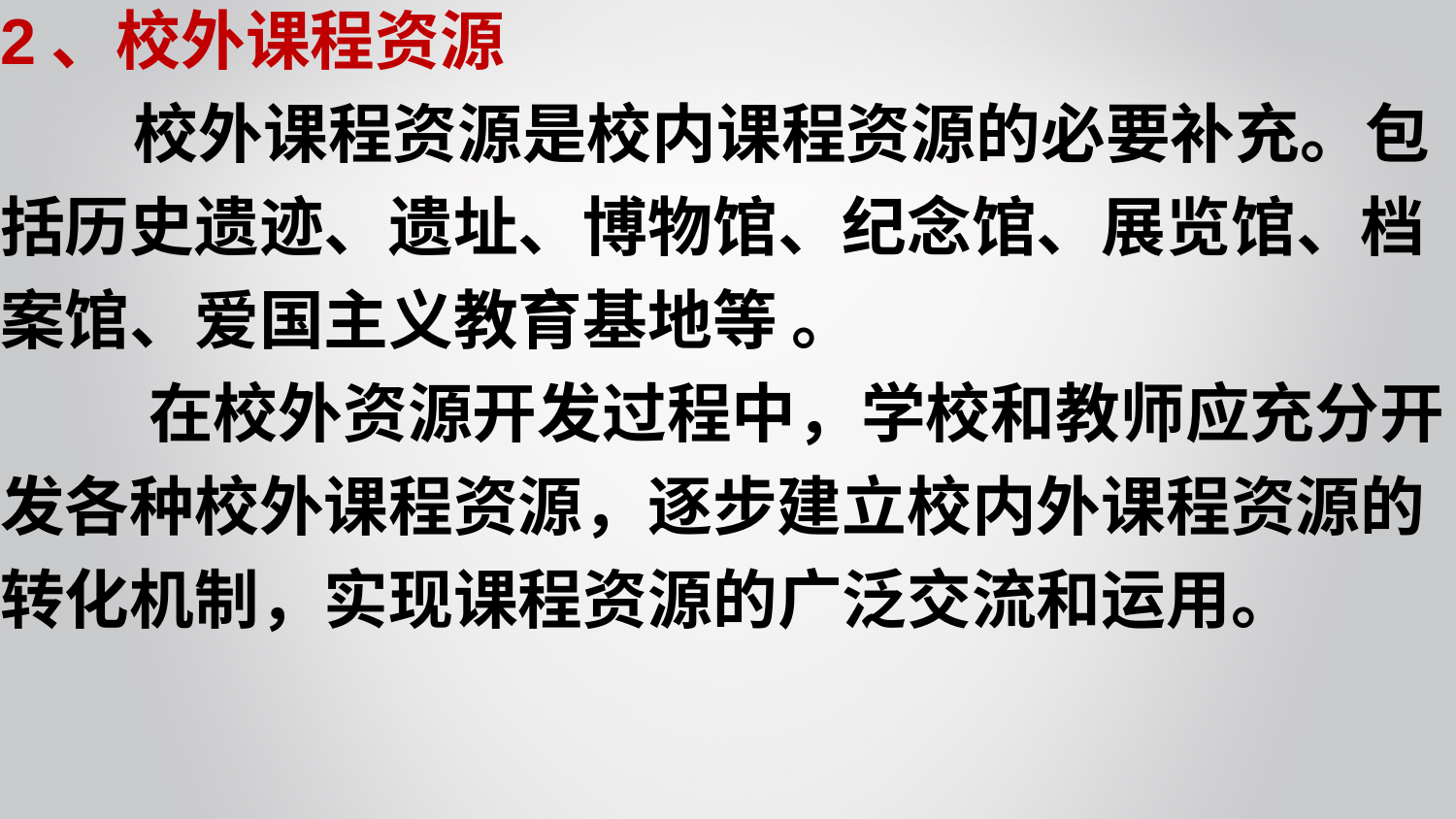

2、校外课程资源
        校外课程资源是校内课程资源的必要补充。包括历史遗迹、遗址、博物馆、纪念馆、展览馆、档案馆、爱国主义教育基地等 。
         在校外资源开发过程中，学校和教师应充分开发各种校外课程资源，逐步建立校内外课程资源的转化机制，实现课程资源的广泛交流和运用。